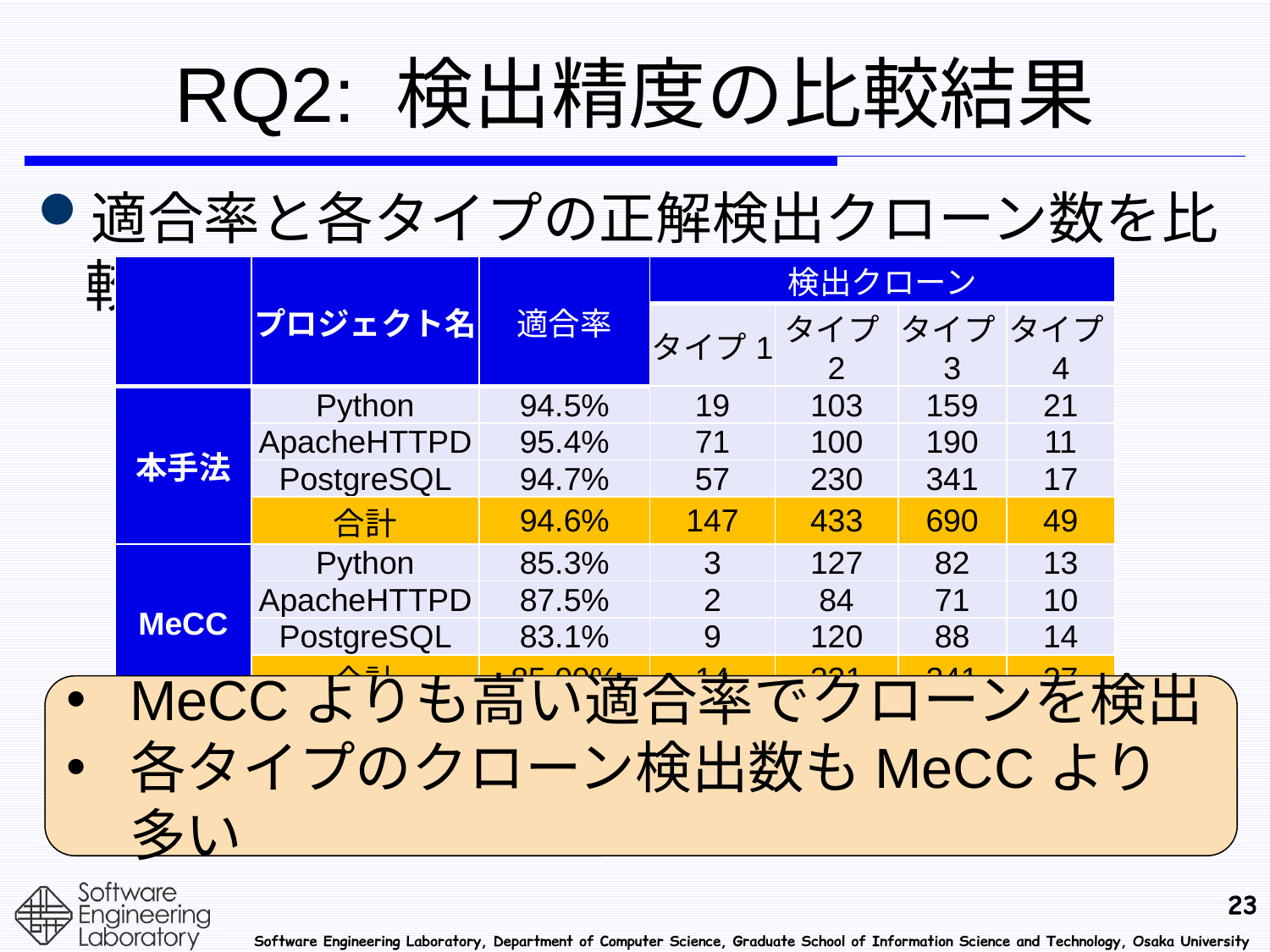

# RQ2: 検出精度の比較結果
適合率と各タイプの正解検出クローン数を比較
|  | プロジェクト名 | 適合率 | 検出クローン |  |  |  |
| --- | --- | --- | --- | --- | --- | --- |
|  |  |  | タイプ1 | タイプ2 | タイプ3 | タイプ4 |
| 本手法 | Python | 94.5% | 19 | 103 | 159 | 21 |
|  | ApacheHTTPD | 95.4% | 71 | 100 | 190 | 11 |
|  | PostgreSQL | 94.7% | 57 | 230 | 341 | 17 |
|  | 合計 | 94.6% | 147 | 433 | 690 | 49 |
| MeCC | Python | 85.3% | 3 | 127 | 82 | 13 |
|  | ApacheHTTPD | 87.5% | 2 | 84 | 71 | 10 |
|  | PostgreSQL | 83.1% | 9 | 120 | 88 | 14 |
|  | 合計 | 85.00% | 14 | 331 | 241 | 37 |
MeCCよりも高い適合率でクローンを検出
各タイプのクローン検出数もMeCCより多い